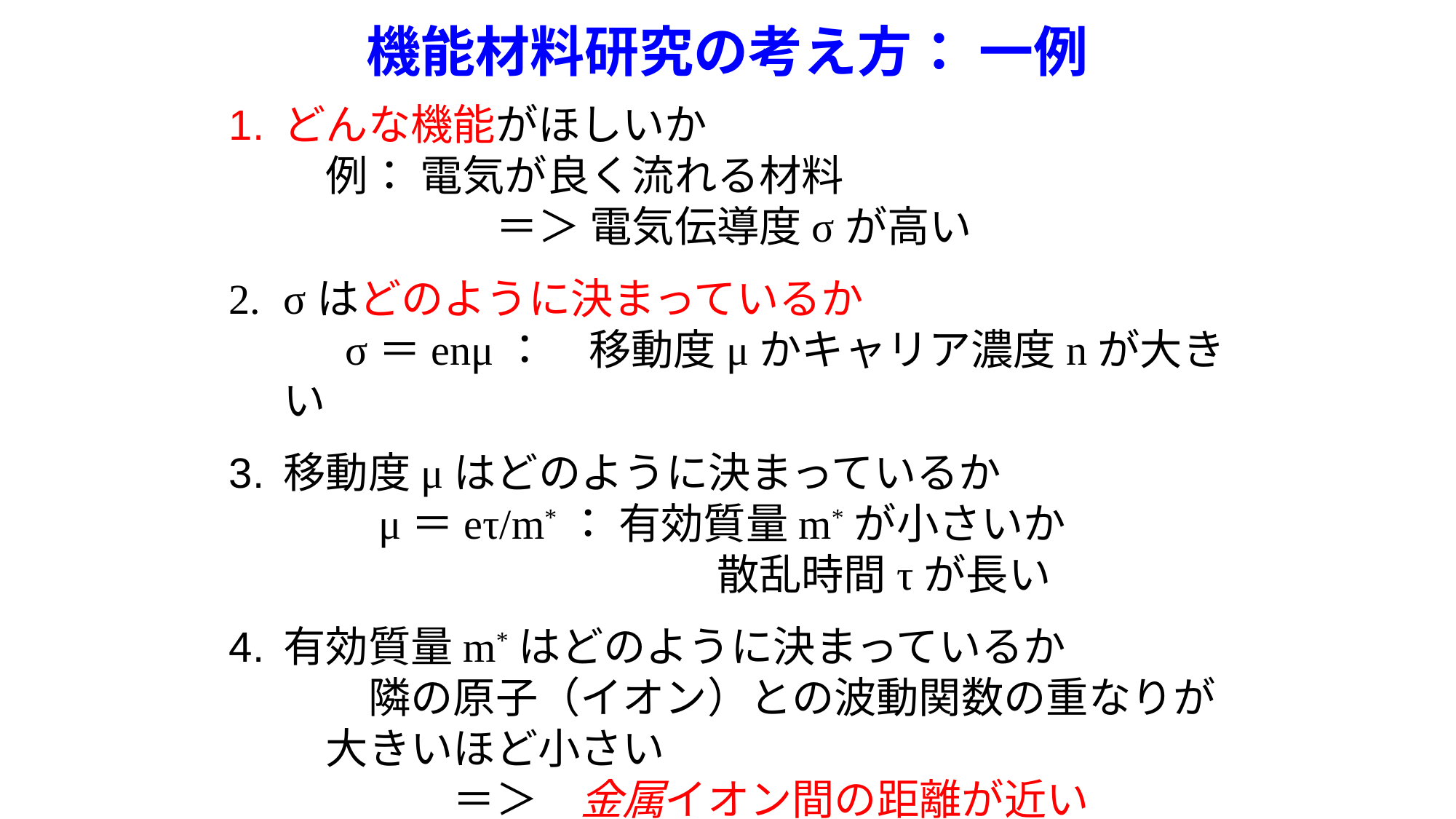

機能材料研究の考え方： 一例
どんな機能がほしいか
　例： 電気が良く流れる材料
　　　　　＝＞ 電気伝導度σが高い
σはどのように決まっているか
　 σ＝enμ：　移動度μかキャリア濃度nが大きい
移動度μはどのように決まっているか
　　μ＝eτ/m*： 有効質量m*が小さいか
　　　　　　　　　　 散乱時間τが長い
有効質量m*はどのように決まっているか
　　隣の原子（イオン）との波動関数の重なりが
　大きいほど小さい
　　　　＝＞　金属イオン間の距離が近い